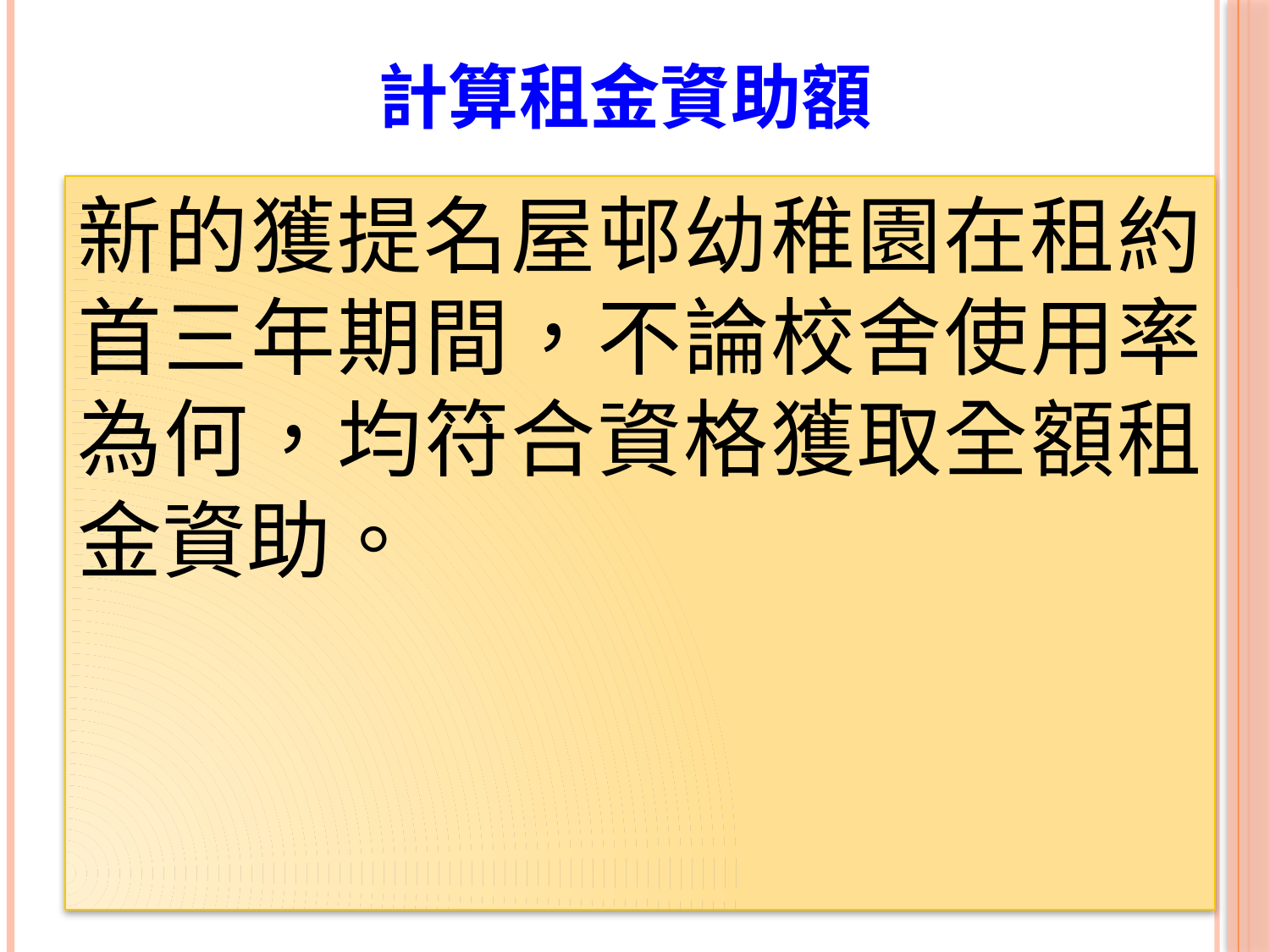

計算租金資助額
新的獲提名屋邨幼稚園在租約首三年期間，不論校舍使用率為何，均符合資格獲取全額租金資助。